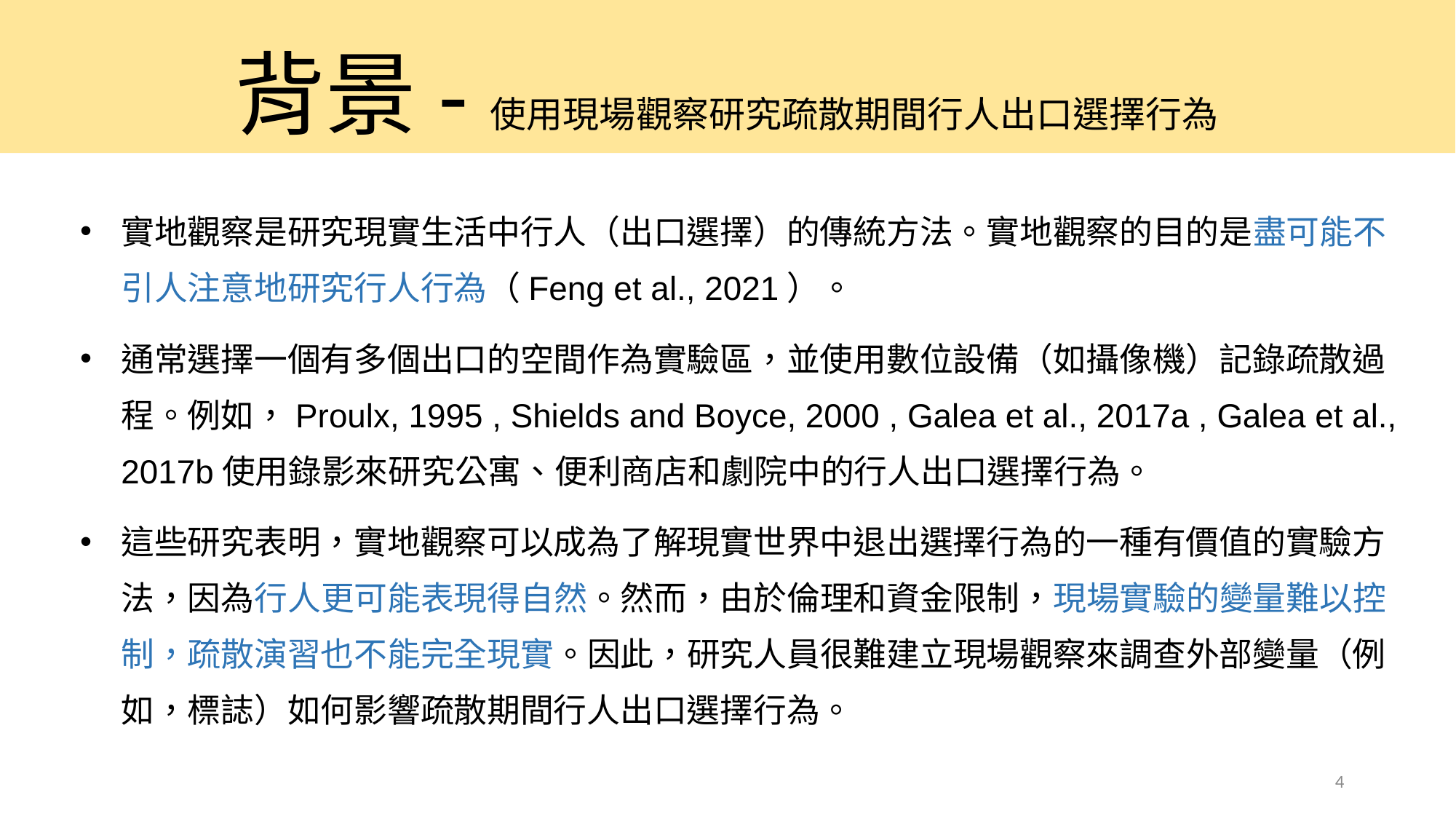

# 背景-使用現場觀察研究疏散期間行人出口選擇行為
實地觀察是研究現實生活中行人（出口選擇）的傳統方法。實地觀察的目的是盡可能不引人注意地研究行人行為（Feng et al., 2021）。
通常選擇一個有多個出口的空間作為實驗區，並使用數位設備（如攝像機）記錄疏散過程。例如，Proulx, 1995 , Shields and Boyce, 2000 , Galea et al., 2017a , Galea et al., 2017b使用錄影來研究公寓、便利商店和劇院中的行人出口選擇行為。
這些研究表明，實地觀察可以成為了解現實世界中退出選擇行為的一種有價值的實驗方法，因為行人更可能表現得自然。然而，由於倫理和資金限制，現場實驗的變量難以控制，疏散演習也不能完全現實。因此，研究人員很難建立現場觀察來調查外部變量（例如，標誌）如何影響疏散期間行人出口選擇行為。
4